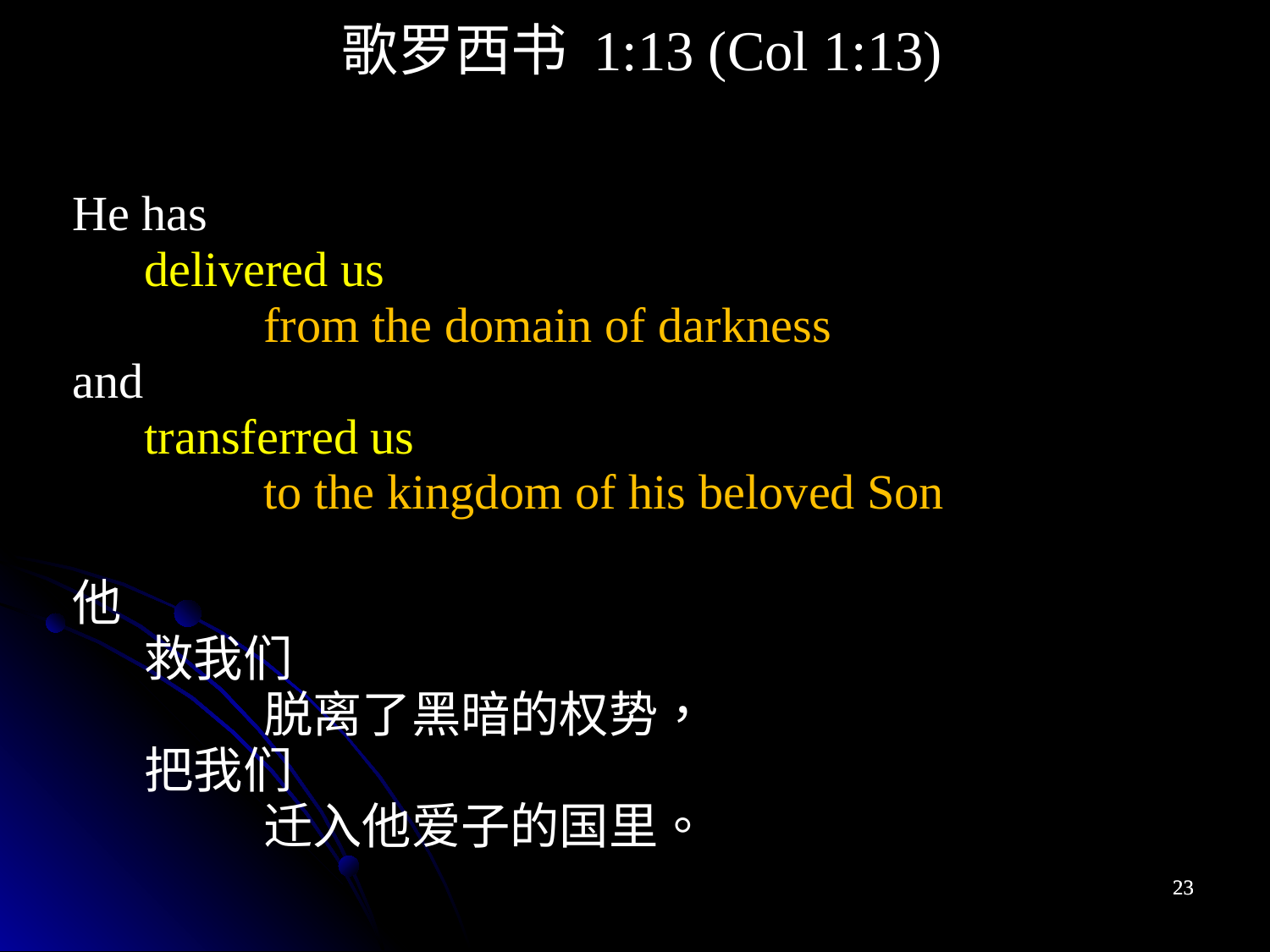

歌罗西书 1:13 (Col 1:13)
He has
delivered us
from the domain of darkness
and
transferred us
to the kingdom of his beloved Son

他
救我们
脱离了黑暗的权势，
把我们
迁入他爱子的国里。
23
23